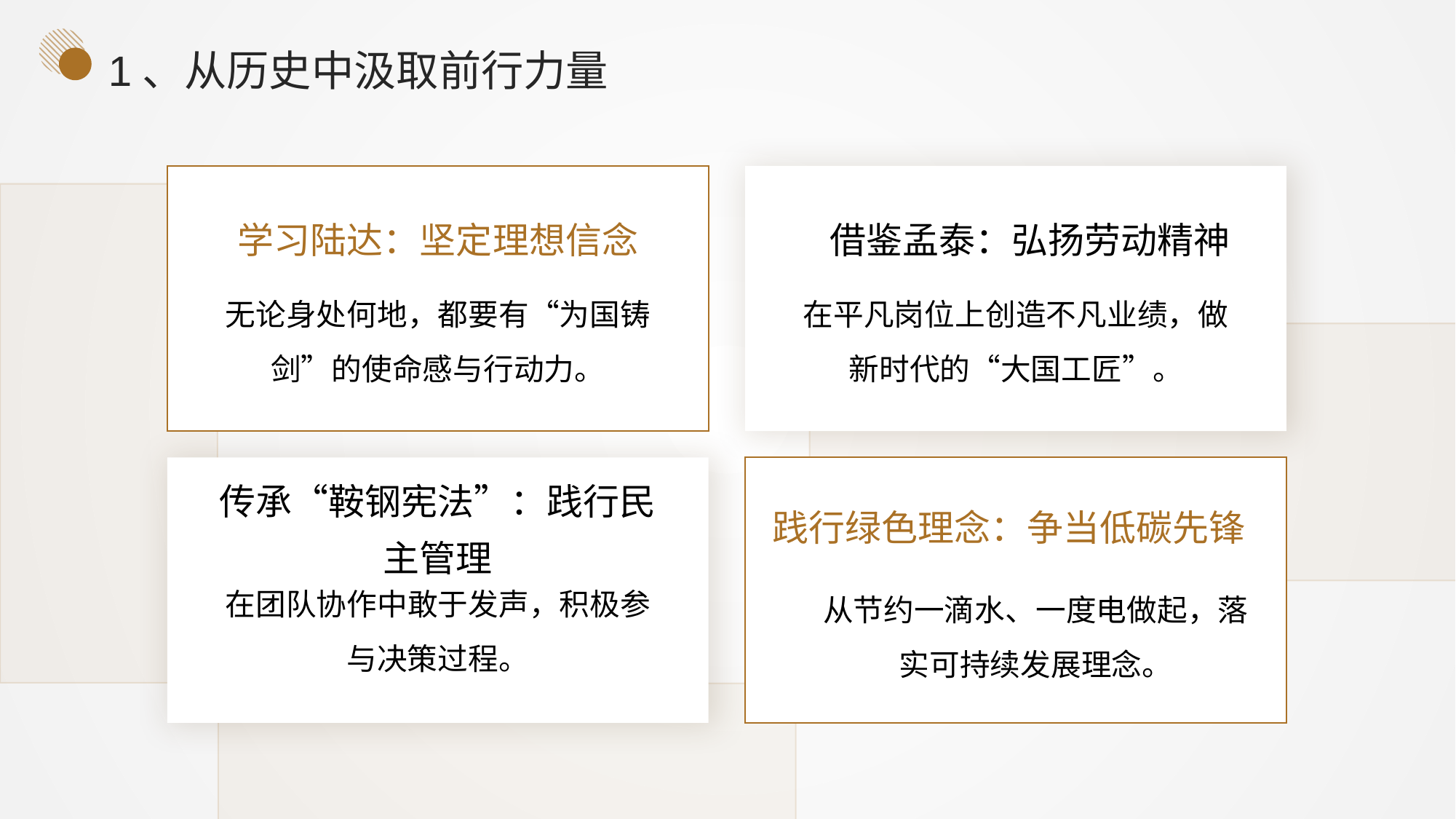

1、从历史中汲取前行力量

学习陆达：坚定理想信念
借鉴孟泰：弘扬劳动精神
无论身处何地，都要有“为国铸剑”的使命感与行动力。
在平凡岗位上创造不凡业绩，做新时代的“大国工匠”。

践行绿色理念：争当低碳先锋
传承“鞍钢宪法”：践行民主管理
在团队协作中敢于发声，积极参与决策过程。
从节约一滴水、一度电做起，落实可持续发展理念。